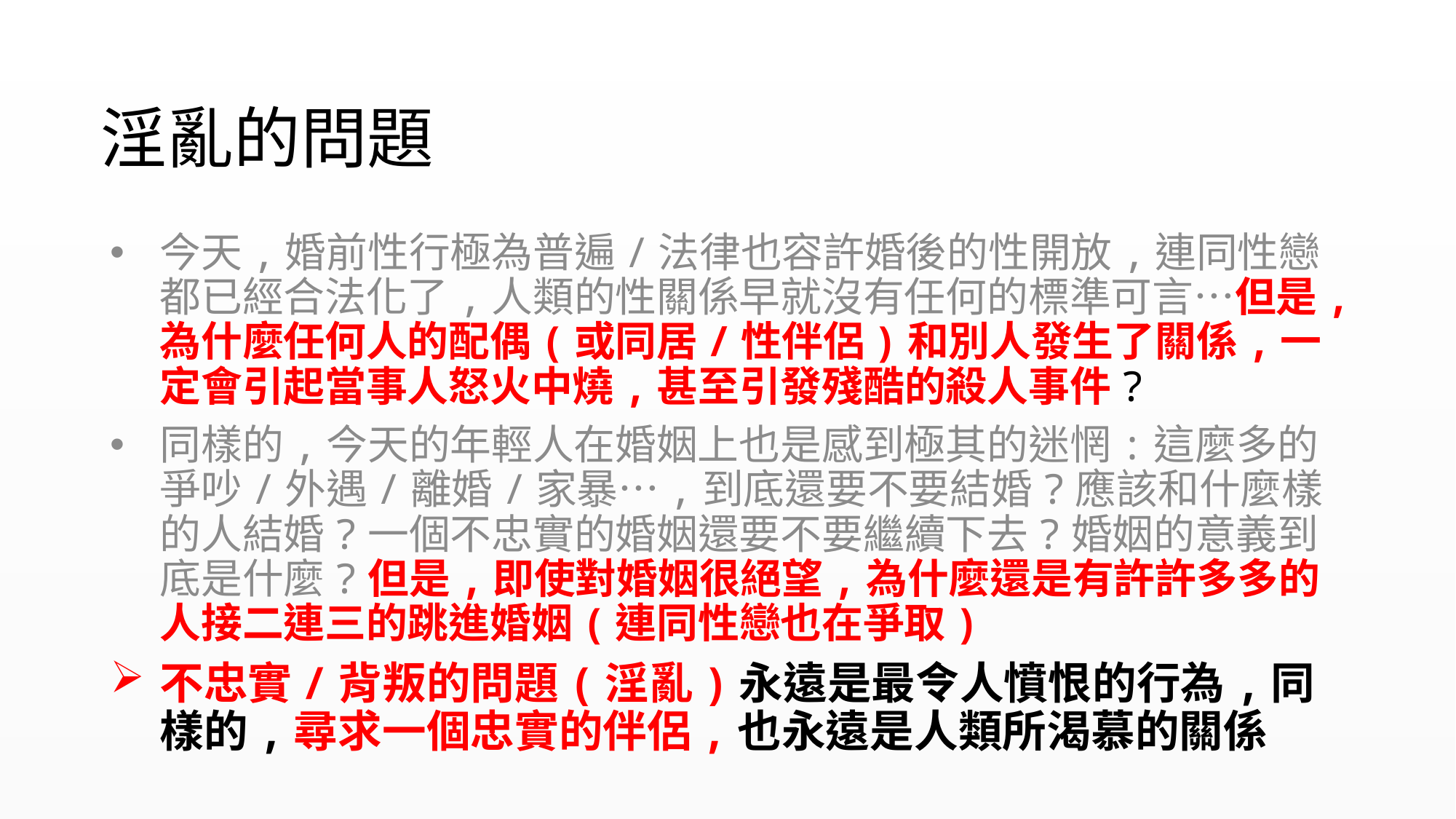

# 淫亂的問題
今天,婚前性行極為普遍/法律也容許婚後的性開放,連同性戀都已經合法化了,人類的性關係早就沒有任何的標準可言…但是,為什麼任何人的配偶(或同居/性伴侶)和別人發生了關係,一定會引起當事人怒火中燒,甚至引發殘酷的殺人事件?
同樣的,今天的年輕人在婚姻上也是感到極其的迷惘:這麼多的爭吵/外遇/離婚/家暴…,到底還要不要結婚?應該和什麼樣的人結婚?一個不忠實的婚姻還要不要繼續下去?婚姻的意義到底是什麼?但是,即使對婚姻很絕望,為什麼還是有許許多多的人接二連三的跳進婚姻(連同性戀也在爭取)
不忠實/背叛的問題(淫亂)永遠是最令人憤恨的行為,同樣的,尋求一個忠實的伴侶,也永遠是人類所渴慕的關係